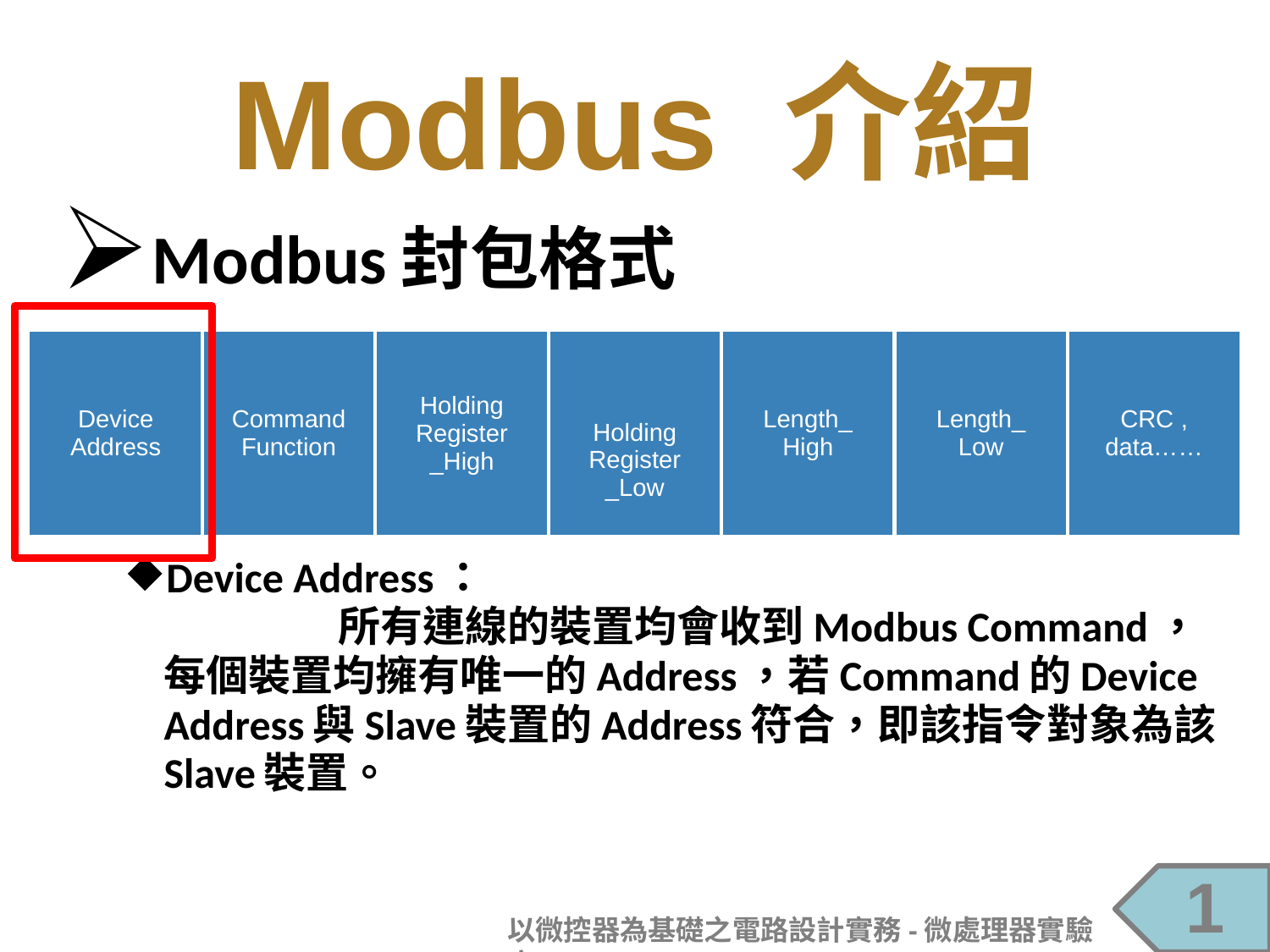

Modbus 介紹
Modbus封包格式

Device Address：
	    所有連線的裝置均會收到Modbus Command，每個裝置均擁有唯一的Address，若Command的Device Address與Slave裝置的Address符合，即該指令對象為該Slave裝置。

| Device Address | Command Function | Holding Register \_High | Holding Register \_Low | Length\_ High | Length\_ Low | CRC , data…… |
| --- | --- | --- | --- | --- | --- | --- |
1

以微控器為基礎之電路設計實務-微處理器實驗室